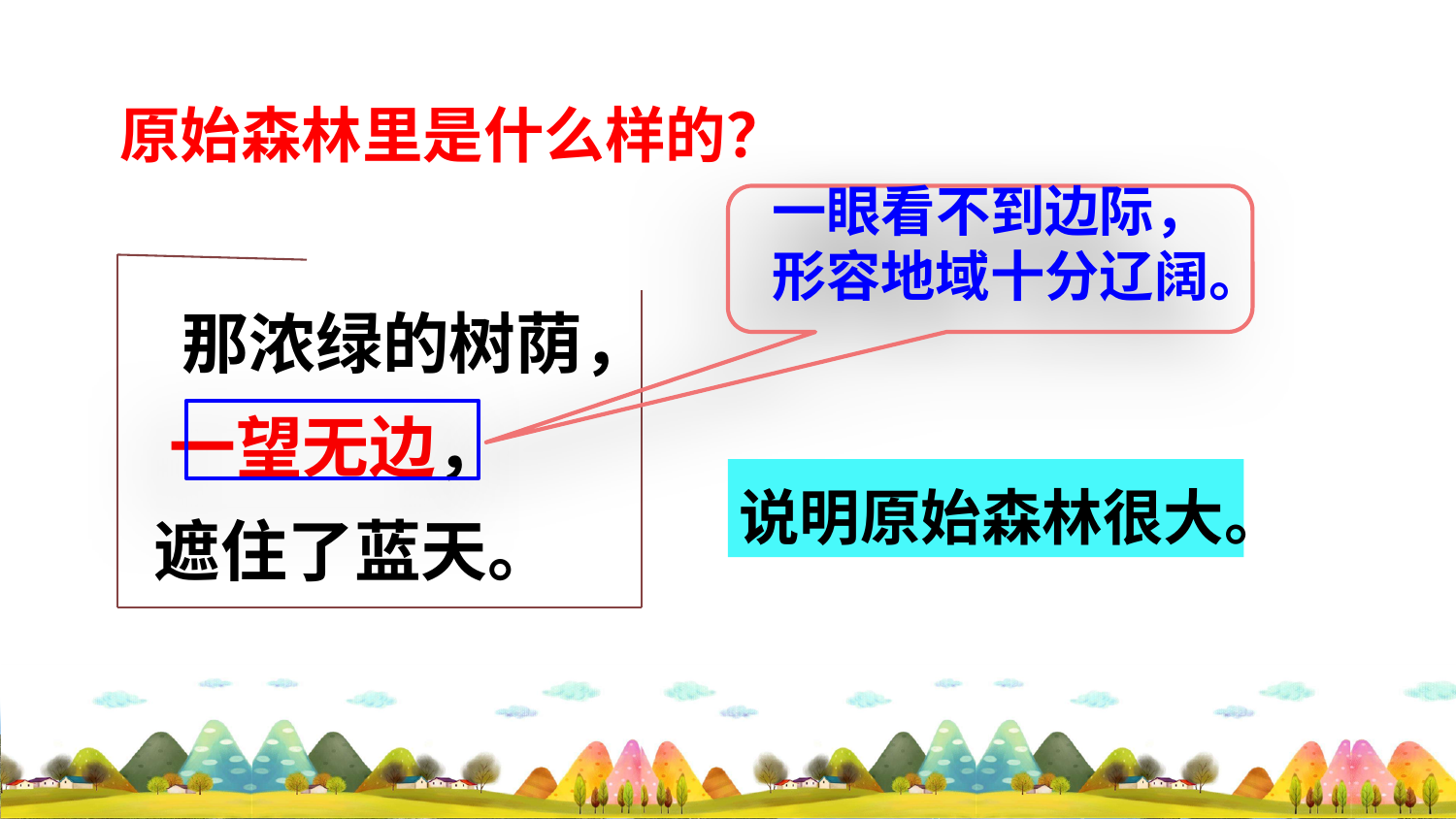

原始森林里是什么样的？
一眼看不到边际，形容地域十分辽阔。

 那浓绿的树荫，
 一望无边，
遮住了蓝天。

说明原始森林很大。